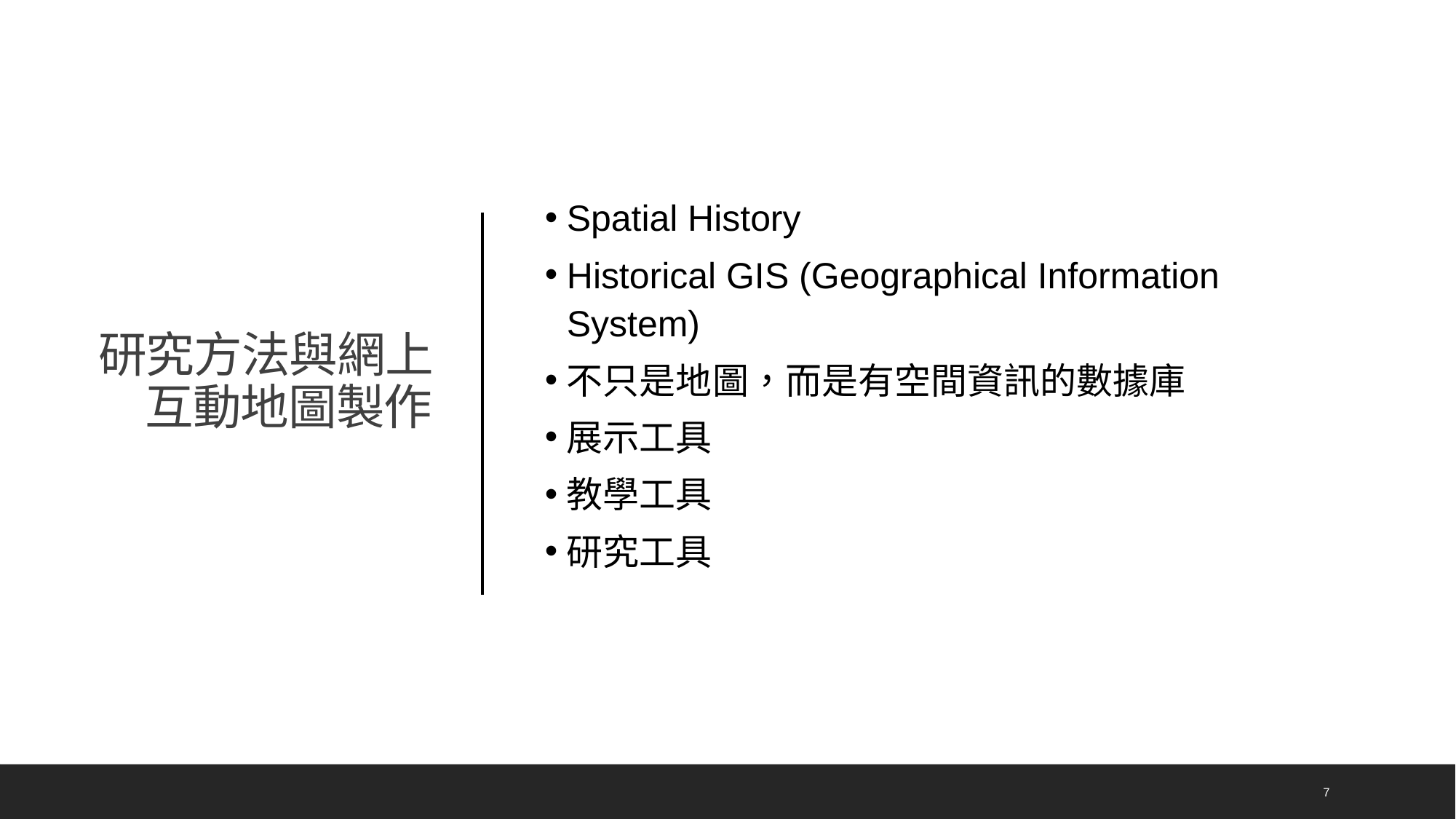

Spatial History
Historical GIS (Geographical Information System)
不只是地圖，而是有空間資訊的數據庫
展示工具
教學工具
研究工具
# 研究方法與網上互動地圖製作

7